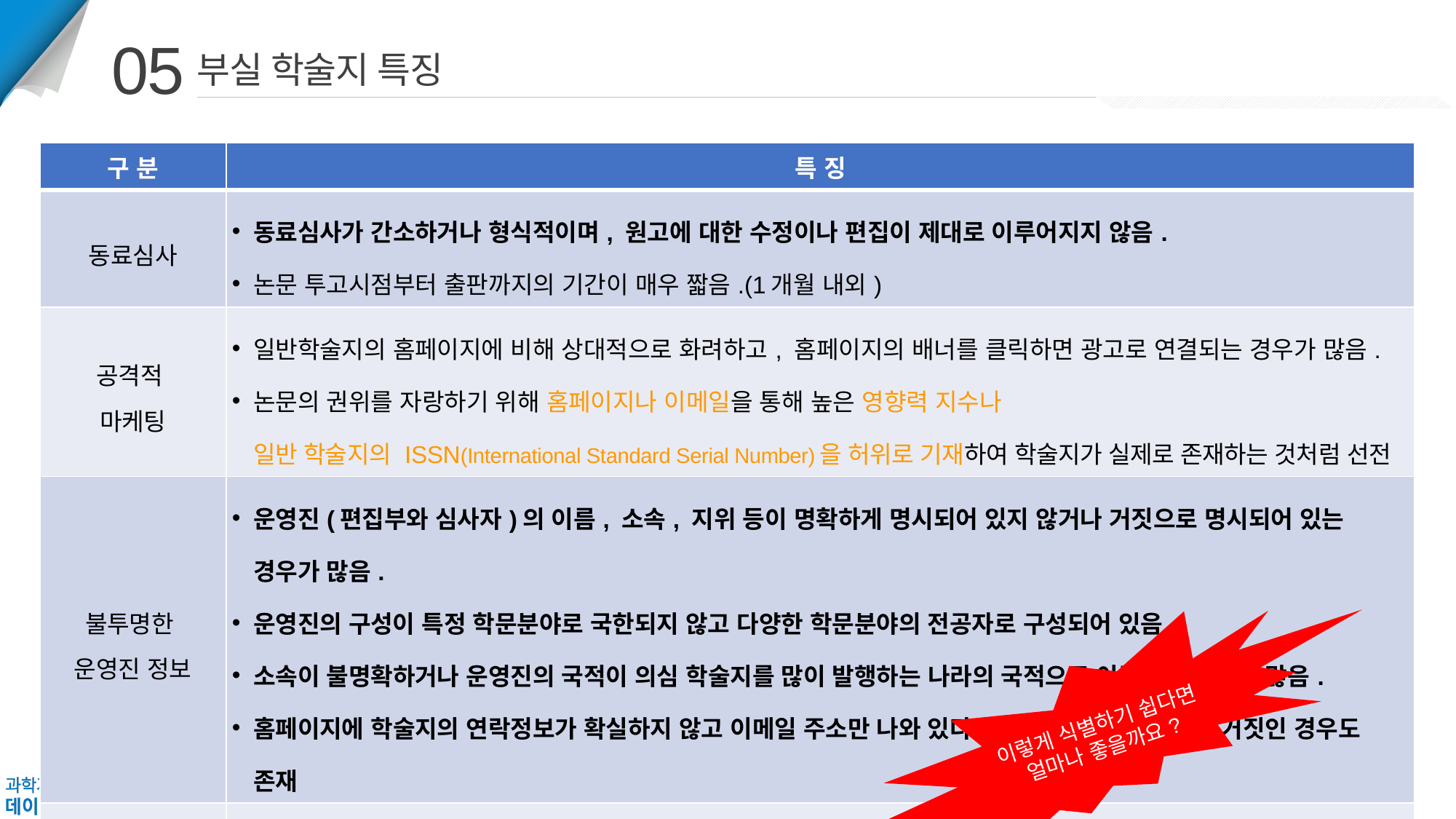

05
부실 학술지 특징
| 구 분 | 특 징 |
| --- | --- |
| 동료심사 | 동료심사가 간소하거나 형식적이며, 원고에 대한 수정이나 편집이 제대로 이루어지지 않음. 논문 투고시점부터 출판까지의 기간이 매우 짧음.(1개월 내외) |
| 공격적 마케팅 | 일반학술지의 홈페이지에 비해 상대적으로 화려하고, 홈페이지의 배너를 클릭하면 광고로 연결되는 경우가 많음. 논문의 권위를 자랑하기 위해 홈페이지나 이메일을 통해 높은 영향력 지수나 일반 학술지의 ISSN(International Standard Serial Number)을 허위로 기재하여 학술지가 실제로 존재하는 것처럼 선전 |
| 불투명한 운영진 정보 | 운영진(편집부와 심사자)의 이름, 소속, 지위 등이 명확하게 명시되어 있지 않거나 거짓으로 명시되어 있는 경우가 많음. 운영진의 구성이 특정 학문분야로 국한되지 않고 다양한 학문분야의 전공자로 구성되어 있음. 소속이 불명확하거나 운영진의 국적이 의심 학술지를 많이 발행하는 나라의 국적으로 이뤄지는 경우가 많음. 홈페이지에 학술지의 연락정보가 확실하지 않고 이메일 주소만 나와 있다거나 실제로 없는 주소가 거짓인 경우도 존재 |
| 불명확한 투고/심사 규정 | 온라인 논문투고시스템 없이 이메일로 원고제출 요청 논문심사 등을 포함한 원고처리 과정에 대한 안내 미비 논문 제출 양식(format)이 조악함. |
이렇게 식별하기 쉽다면 얼마나 좋을까요?
19